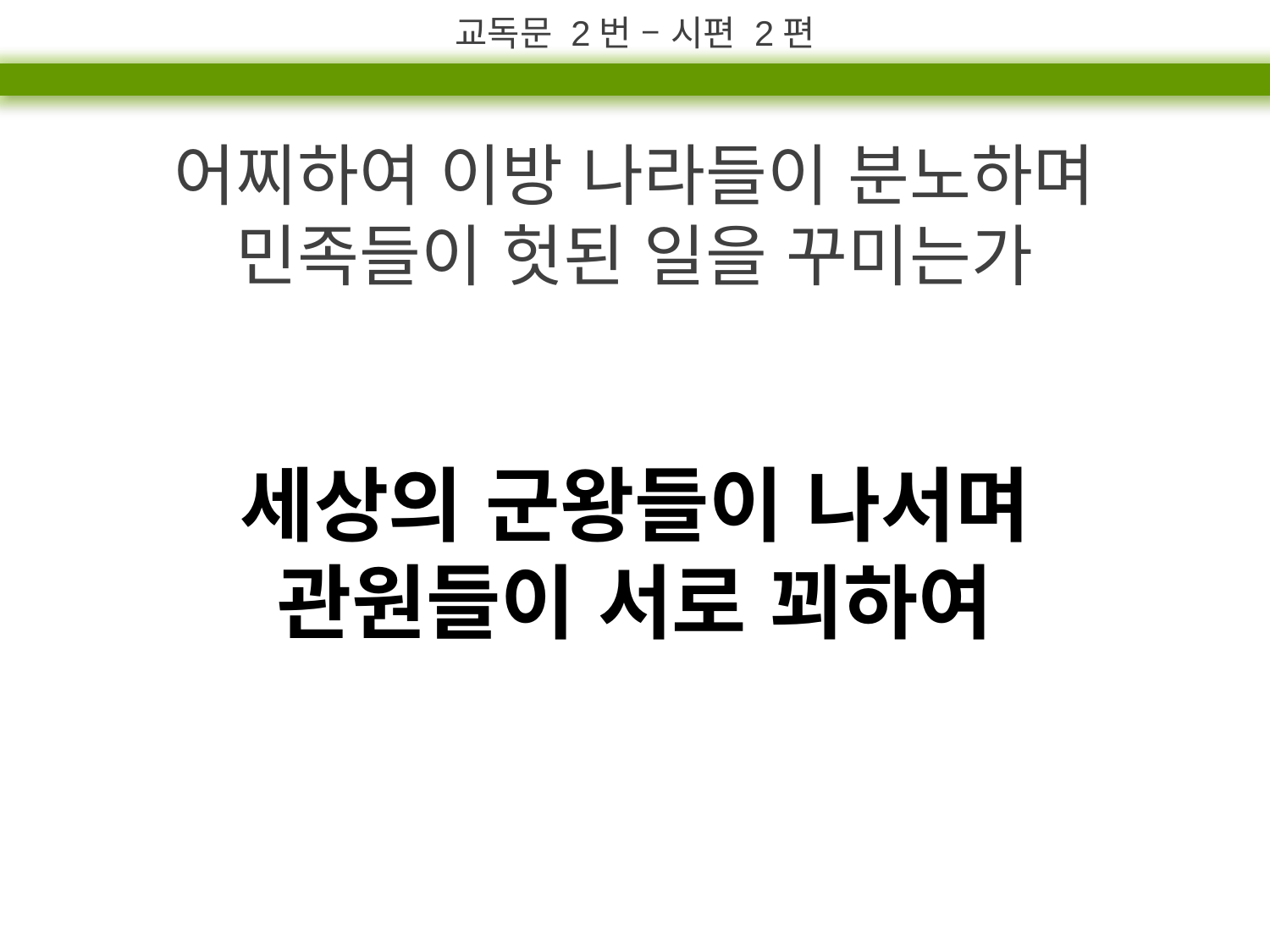

교독문 2번 – 시편 2편

어찌하여 이방 나라들이 분노하며
민족들이 헛된 일을 꾸미는가
세상의 군왕들이 나서며
관원들이 서로 꾀하여